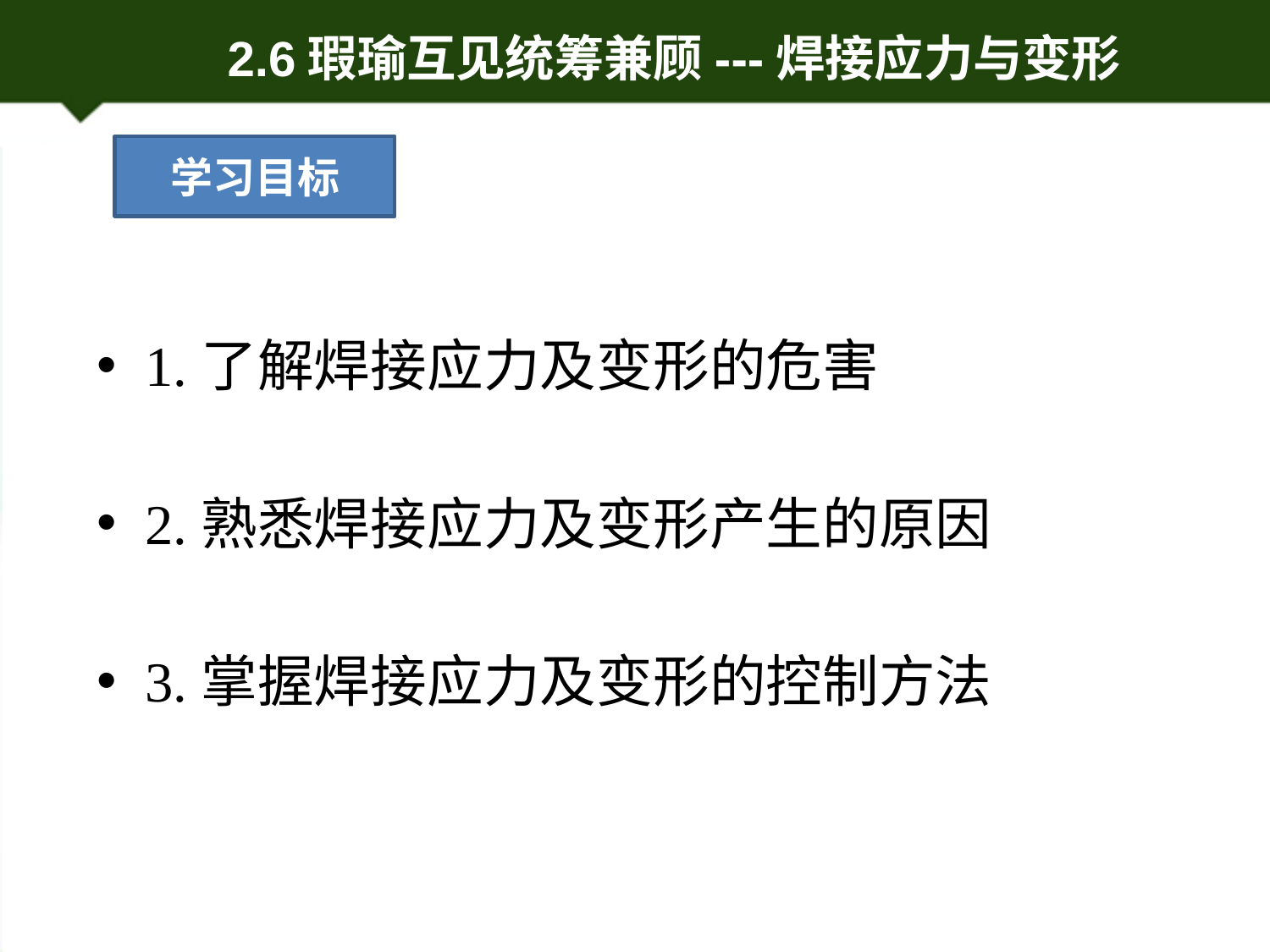

学习目标
1.了解焊接应力及变形的危害

2.熟悉焊接应力及变形产生的原因

3.掌握焊接应力及变形的控制方法